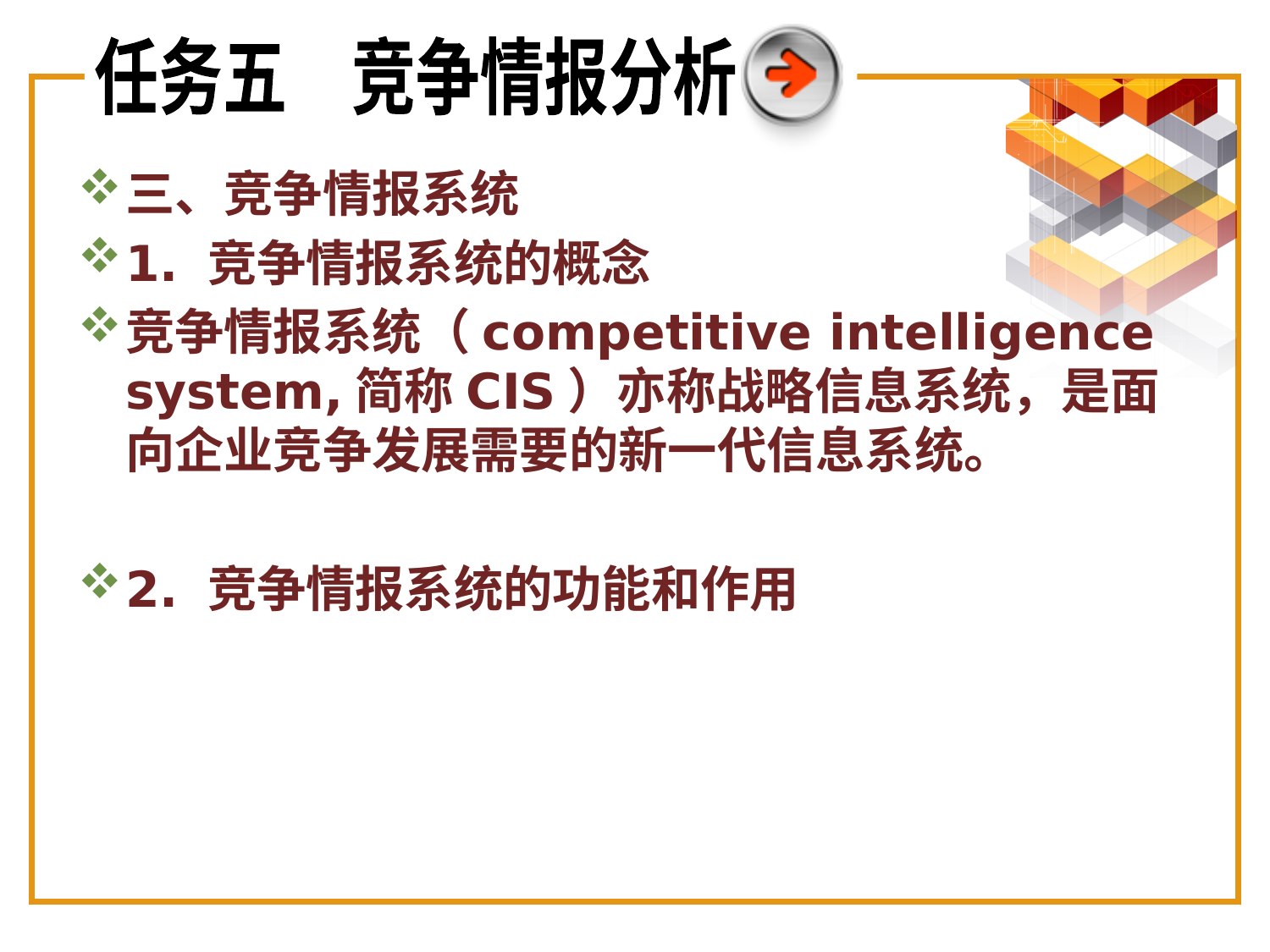

任务五　竞争情报分析
三、竞争情报系统
1. 竞争情报系统的概念
竞争情报系统（competitive intelligence system,简称CIS）亦称战略信息系统，是面向企业竞争发展需要的新一代信息系统。

2. 竞争情报系统的功能和作用